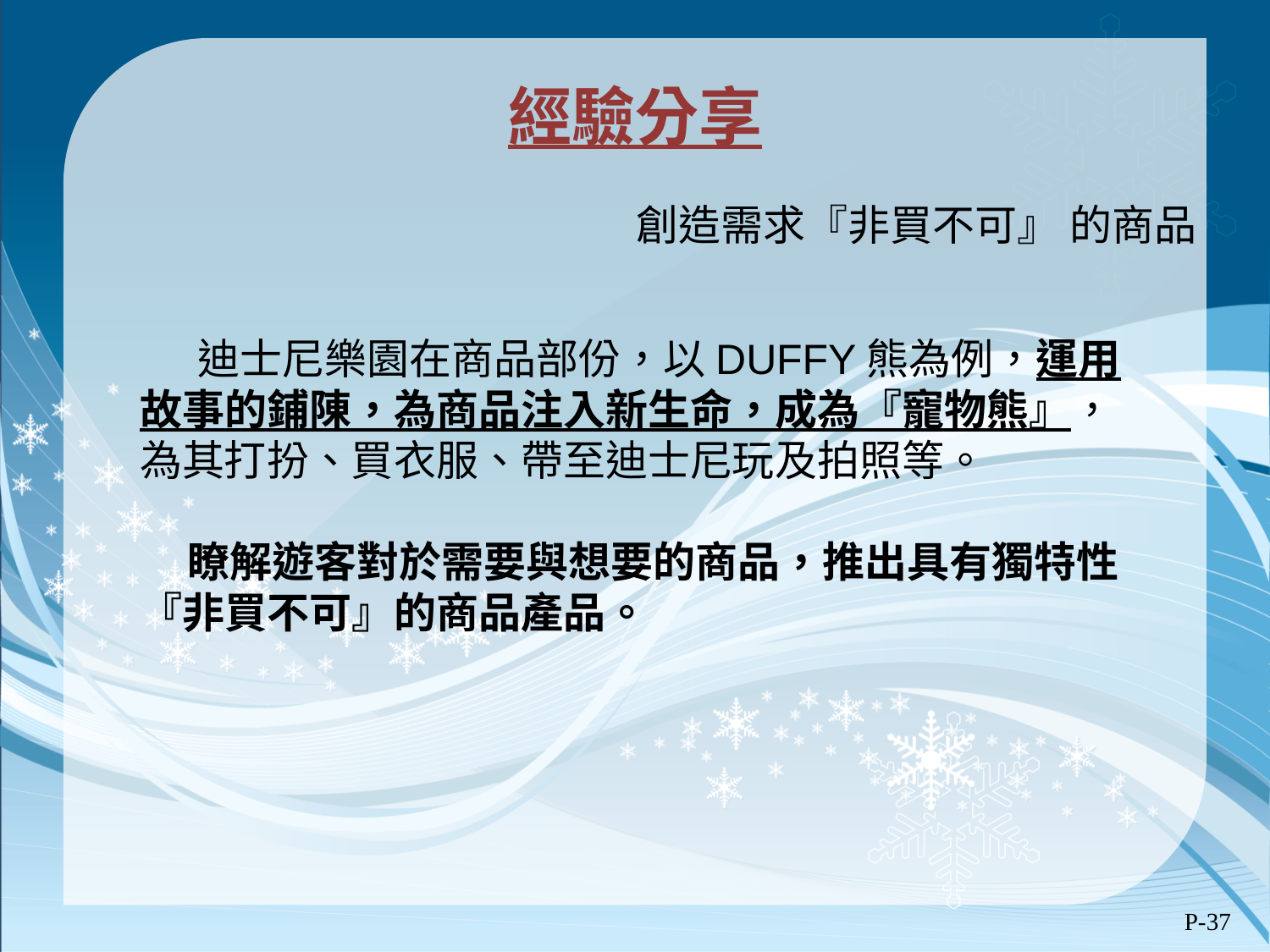

經驗分享
創造需求『非買不可』 的商品
     迪士尼樂園在商品部份，以DUFFY熊為例，運用故事的鋪陳，為商品注入新生命，成為『寵物熊』，為其打扮、買衣服、帶至迪士尼玩及拍照等。

    瞭解遊客對於需要與想要的商品，推出具有獨特性『非買不可』的商品產品。